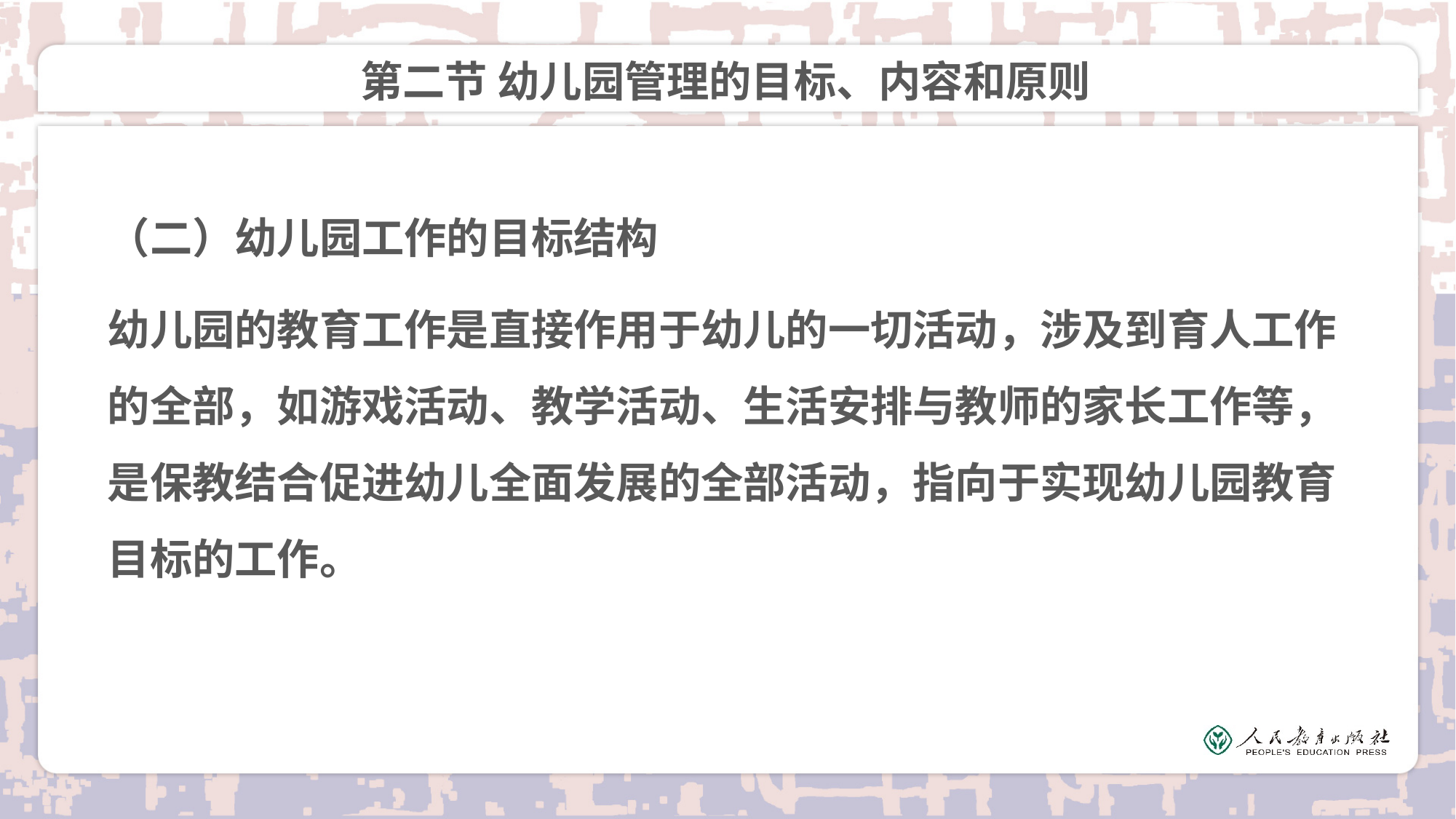

# 第二节 幼儿园管理的目标、内容和原则
（二）幼儿园工作的目标结构
幼儿园的教育工作是直接作用于幼儿的一切活动，涉及到育人工作的全部，如游戏活动、教学活动、生活安排与教师的家长工作等，是保教结合促进幼儿全面发展的全部活动，指向于实现幼儿园教育目标的工作。